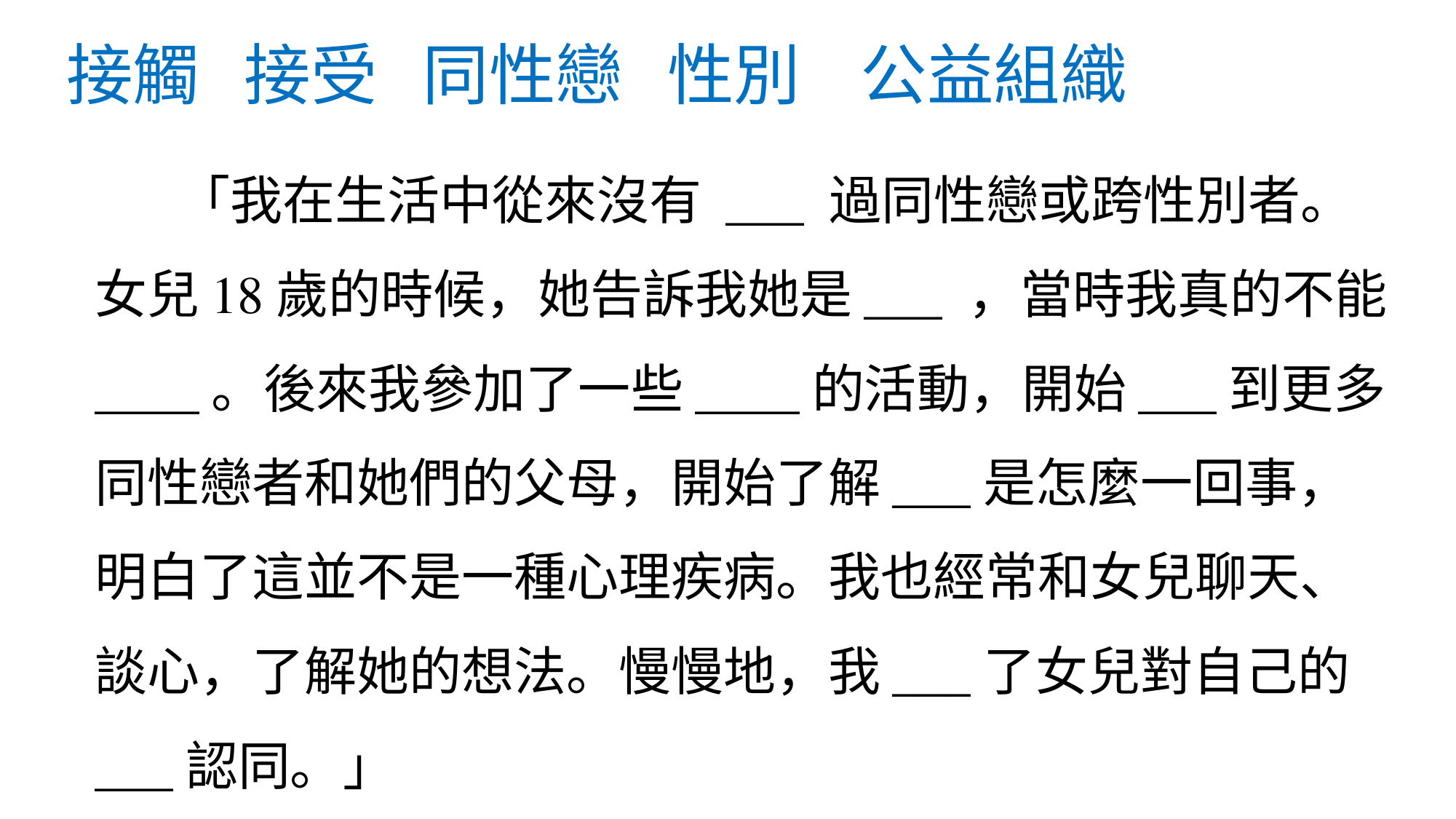

# 接觸   接受   同性戀   性別    公益組織
      「我在生活中從來沒有 ___ 過同性戀或跨性別者。女兒18歲的時候，她告訴我她是___ ，當時我真的不能____。後來我參加了一些____的活動，開始___到更多同性戀者和她們的父母，開始了解___是怎麼一回事，明白了這並不是一種心理疾病。我也經常和女兒聊天、談心，了解她的想法。慢慢地，我___了女兒對自己的___認同。」